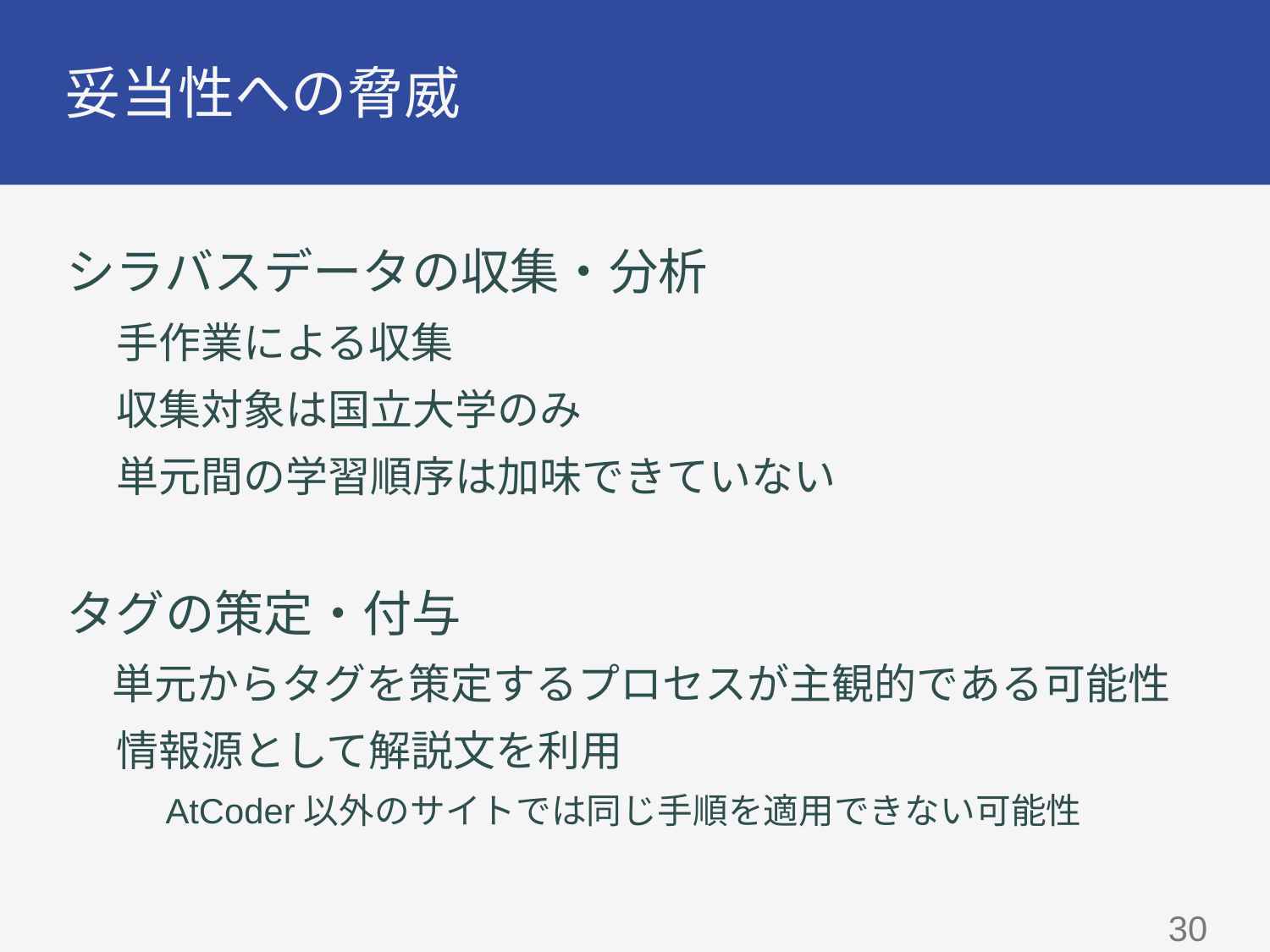

# 妥当性への脅威
シラバスデータの収集・分析
手作業による収集
収集対象は国立大学のみ
単元間の学習順序は加味できていない

タグの策定・付与
単元からタグを策定するプロセスが主観的である可能性
情報源として解説文を利用
AtCoder以外のサイトでは同じ手順を適用できない可能性
30